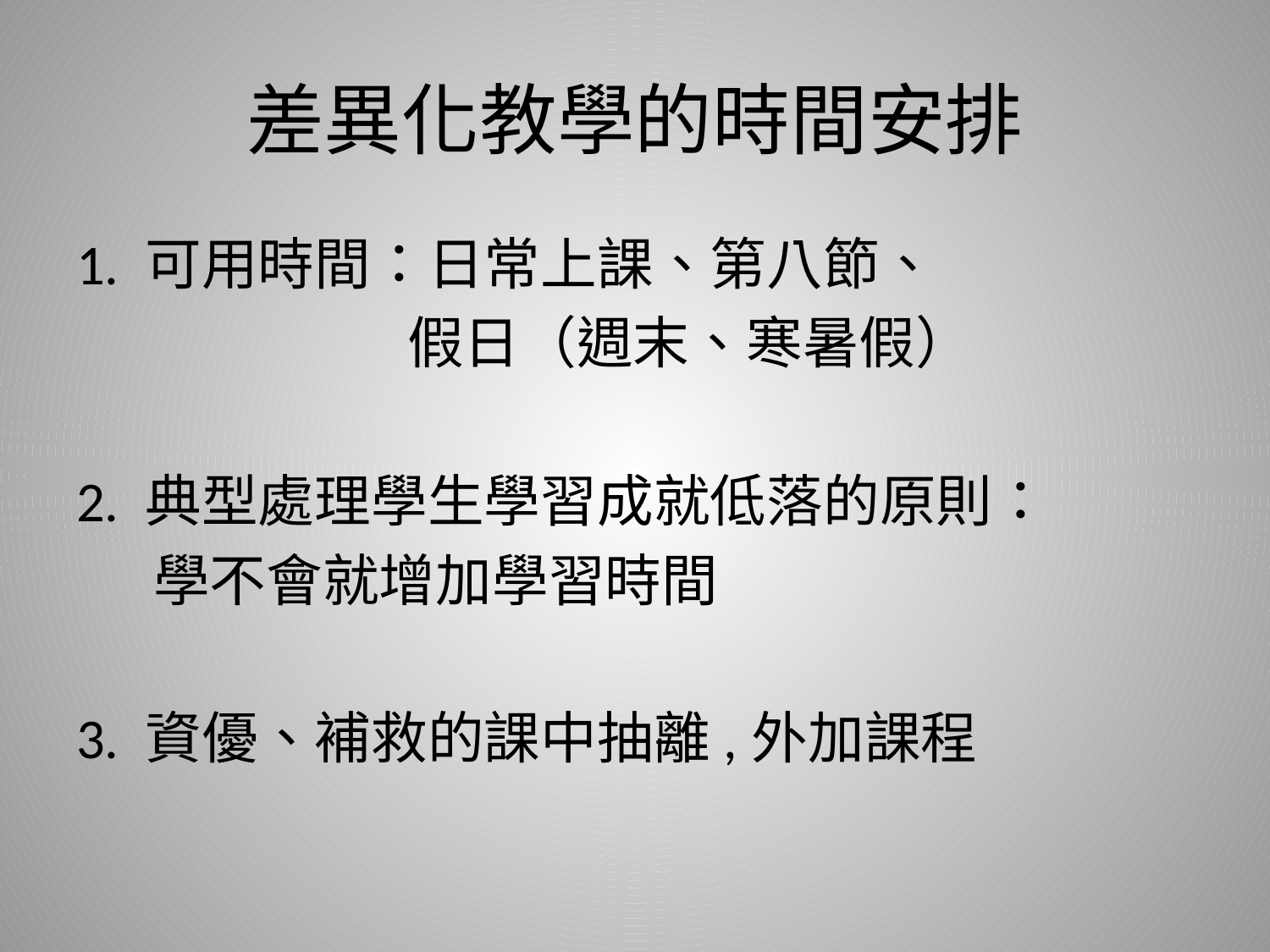

# 差異化教學的時間安排
1. 可用時間：日常上課、第八節、
                         假日（週末、寒暑假）

2. 典型處理學生學習成就低落的原則：
     學不會就增加學習時間

3. 資優、補救的課中抽離,外加課程